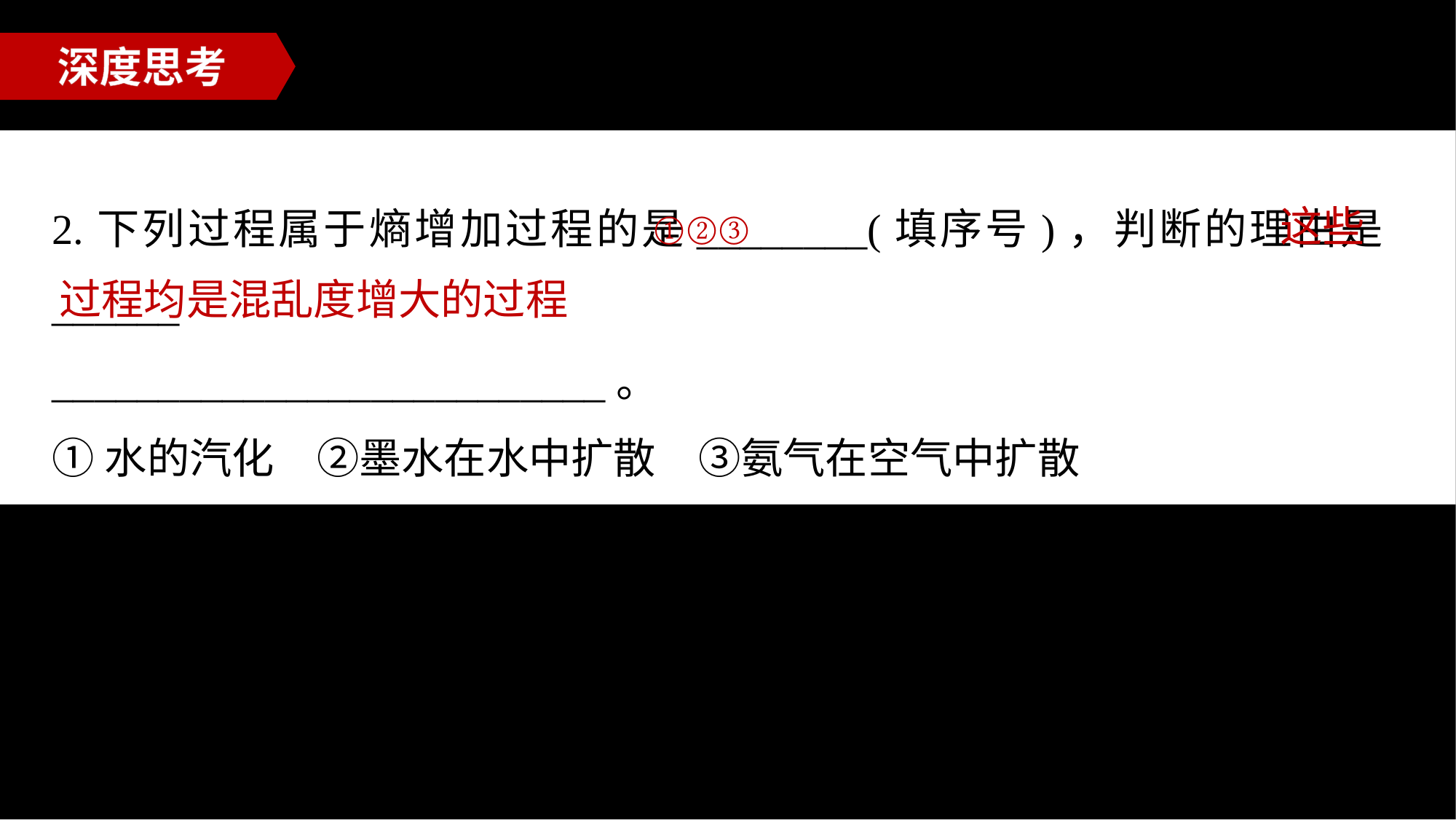

这些
①②③
2.下列过程属于熵增加过程的是________(填序号)，判断的理由是______
__________________________。
①水的汽化　②墨水在水中扩散　③氨气在空气中扩散
过程均是混乱度增大的过程